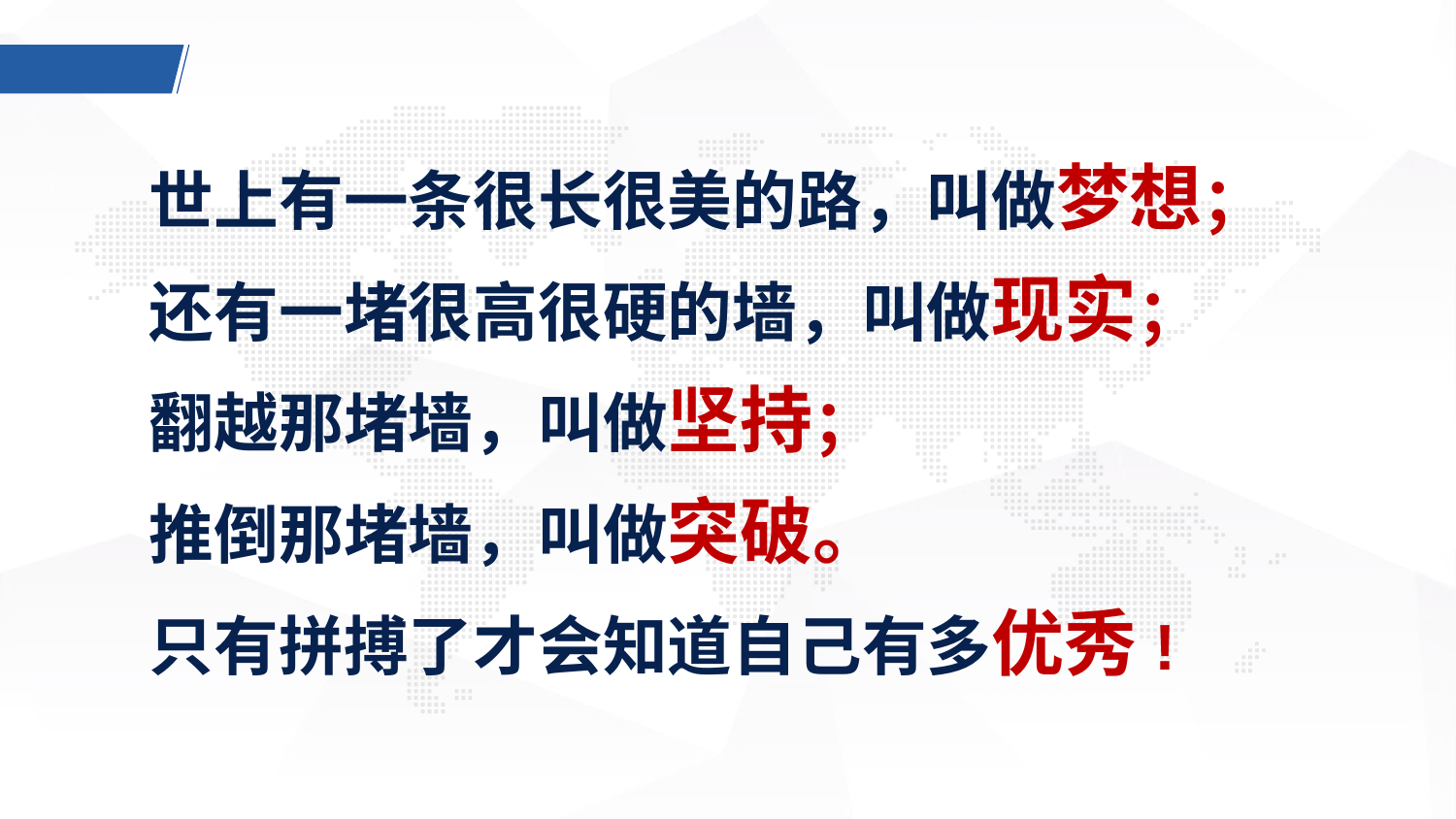

世上有一条很长很美的路，叫做梦想；

还有一堵很高很硬的墙，叫做现实；

翻越那堵墙，叫做坚持；

推倒那堵墙，叫做突破。

只有拼搏了才会知道自己有多优秀!